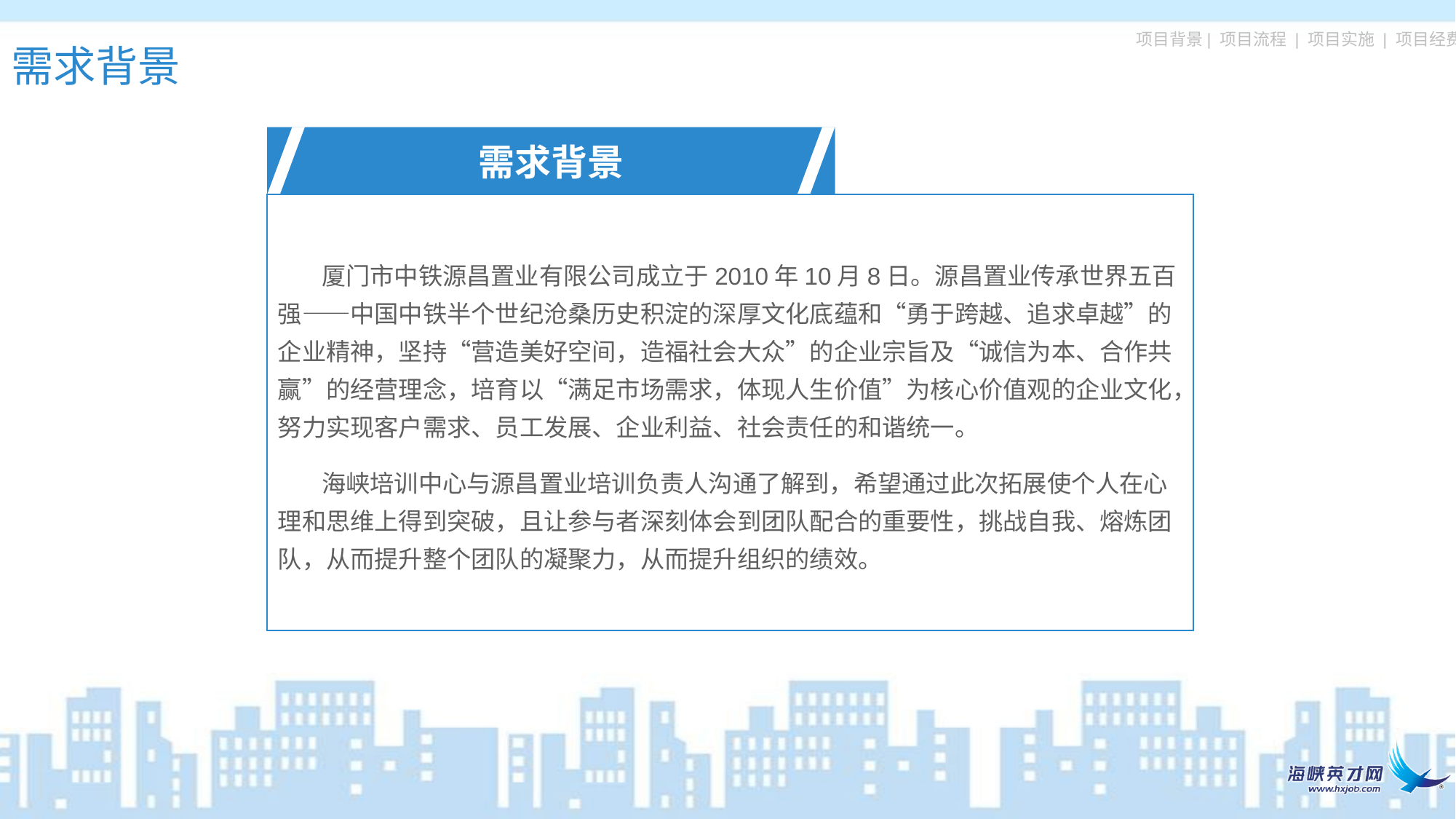

# 需求背景
需求背景
       厦门市中铁源昌置业有限公司成立于2010年10月8日。源昌置业传承世界五百强——中国中铁半个世纪沧桑历史积淀的深厚文化底蕴和“勇于跨越、追求卓越”的企业精神，坚持“营造美好空间，造福社会大众”的企业宗旨及“诚信为本、合作共赢”的经营理念，培育以“满足市场需求，体现人生价值”为核心价值观的企业文化，努力实现客户需求、员工发展、企业利益、社会责任的和谐统一。
       海峡培训中心与源昌置业培训负责人沟通了解到，希望通过此次拓展使个人在心理和思维上得到突破，且让参与者深刻体会到团队配合的重要性，挑战自我、熔炼团队，从而提升整个团队的凝聚力，从而提升组织的绩效。